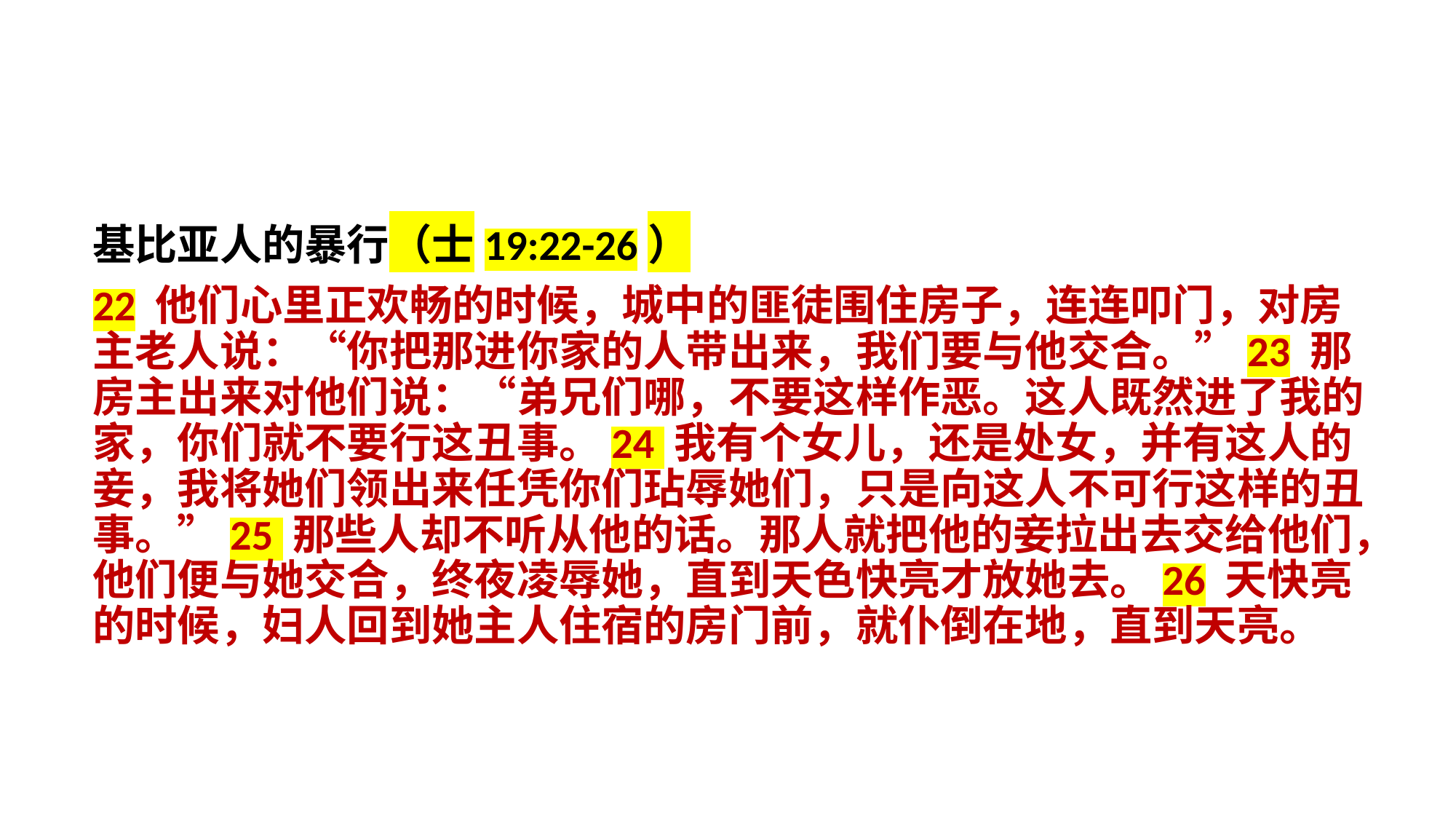

基比亚人的暴行（士19:22-26）
22 他们心里正欢畅的时候，城中的匪徒围住房子，连连叩门，对房主老人说：“你把那进你家的人带出来，我们要与他交合。”23 那房主出来对他们说：“弟兄们哪，不要这样作恶。这人既然进了我的家，你们就不要行这丑事。24 我有个女儿，还是处女，并有这人的妾，我将她们领出来任凭你们玷辱她们，只是向这人不可行这样的丑事。”25 那些人却不听从他的话。那人就把他的妾拉出去交给他们，他们便与她交合，终夜凌辱她，直到天色快亮才放她去。26 天快亮的时候，妇人回到她主人住宿的房门前，就仆倒在地，直到天亮。